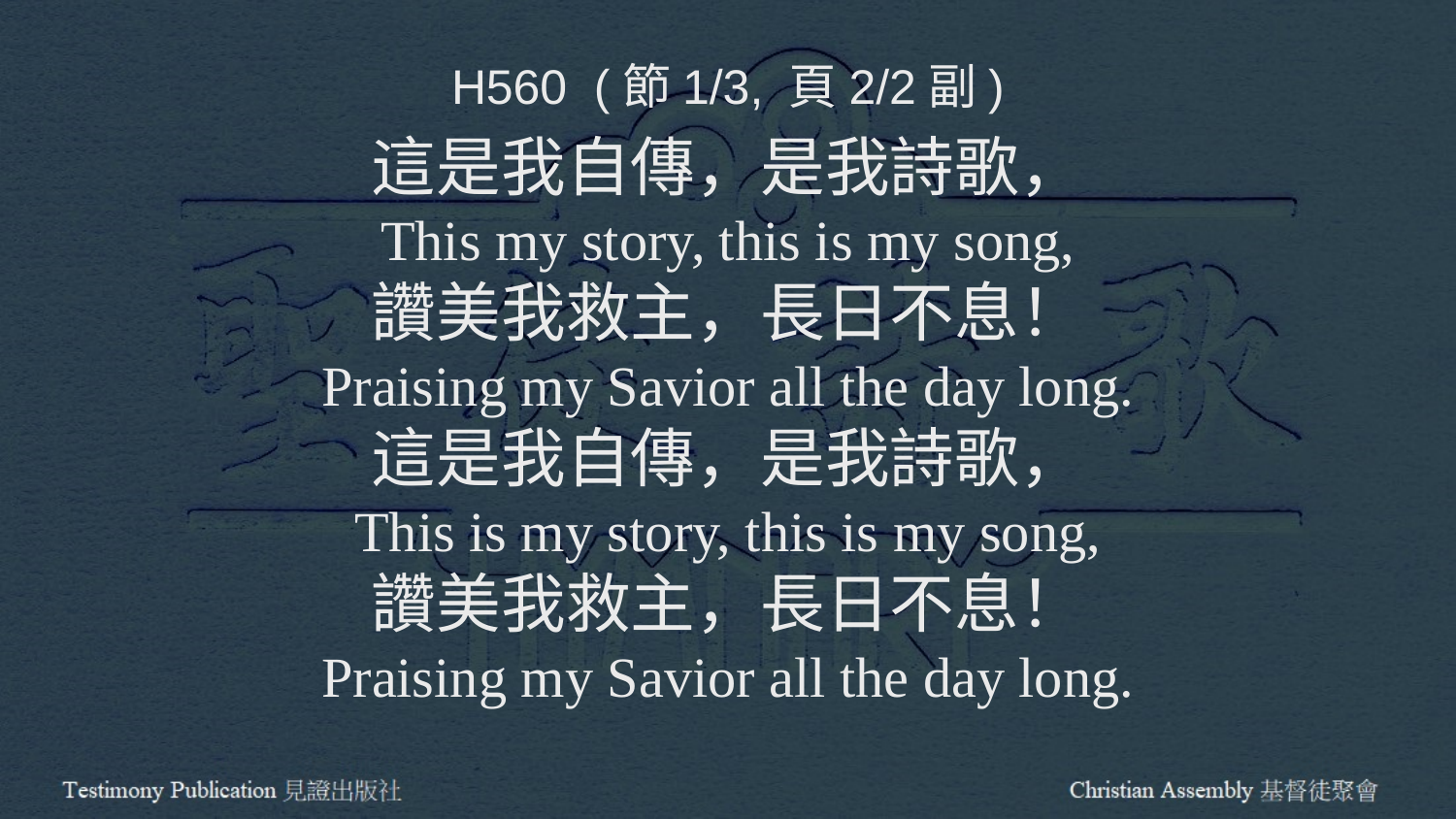

H560  (節1/3, 頁2/2副)
這是我自傳，是我詩歌，
This my story, this is my song,
讚美我救主，長日不息！
Praising my Savior all the day long.
這是我自傳，是我詩歌，
This is my story, this is my song,
讚美我救主，長日不息！
Praising my Savior all the day long.